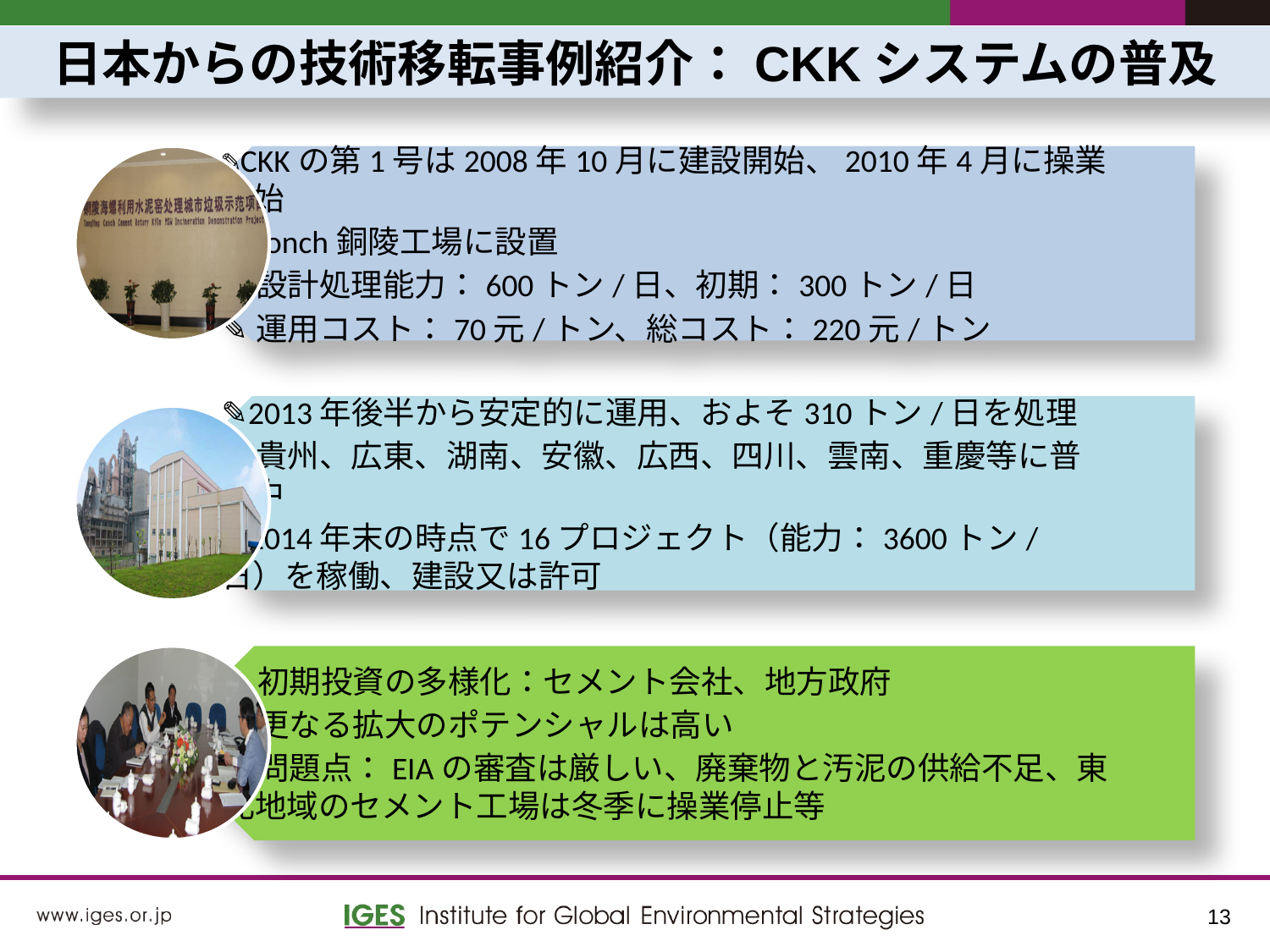

日本からの技術移転事例紹介：CKKシステムの普及
✎CKKの第1号は2008年10月に建設開始、2010年4月に操業開始
✎Conch銅陵工場に設置
✎設計処理能力：600トン/日、初期：300トン/日
✎運用コスト：70元/トン、総コスト：220元/トン
✎2013年後半から安定的に運用、およそ310トン/日を処理
✎貴州、広東、湖南、安徽、広西、四川、雲南、重慶等に普及中
✎2014年末の時点で16プロジェクト（能力：3600トン/日）を稼働、建設又は許可
✎初期投資の多様化：セメント会社、地方政府
✎更なる拡大のポテンシャルは高い
✎問題点：EIAの審査は厳しい、廃棄物と汚泥の供給不足、東北地域のセメント工場は冬季に操業停止等